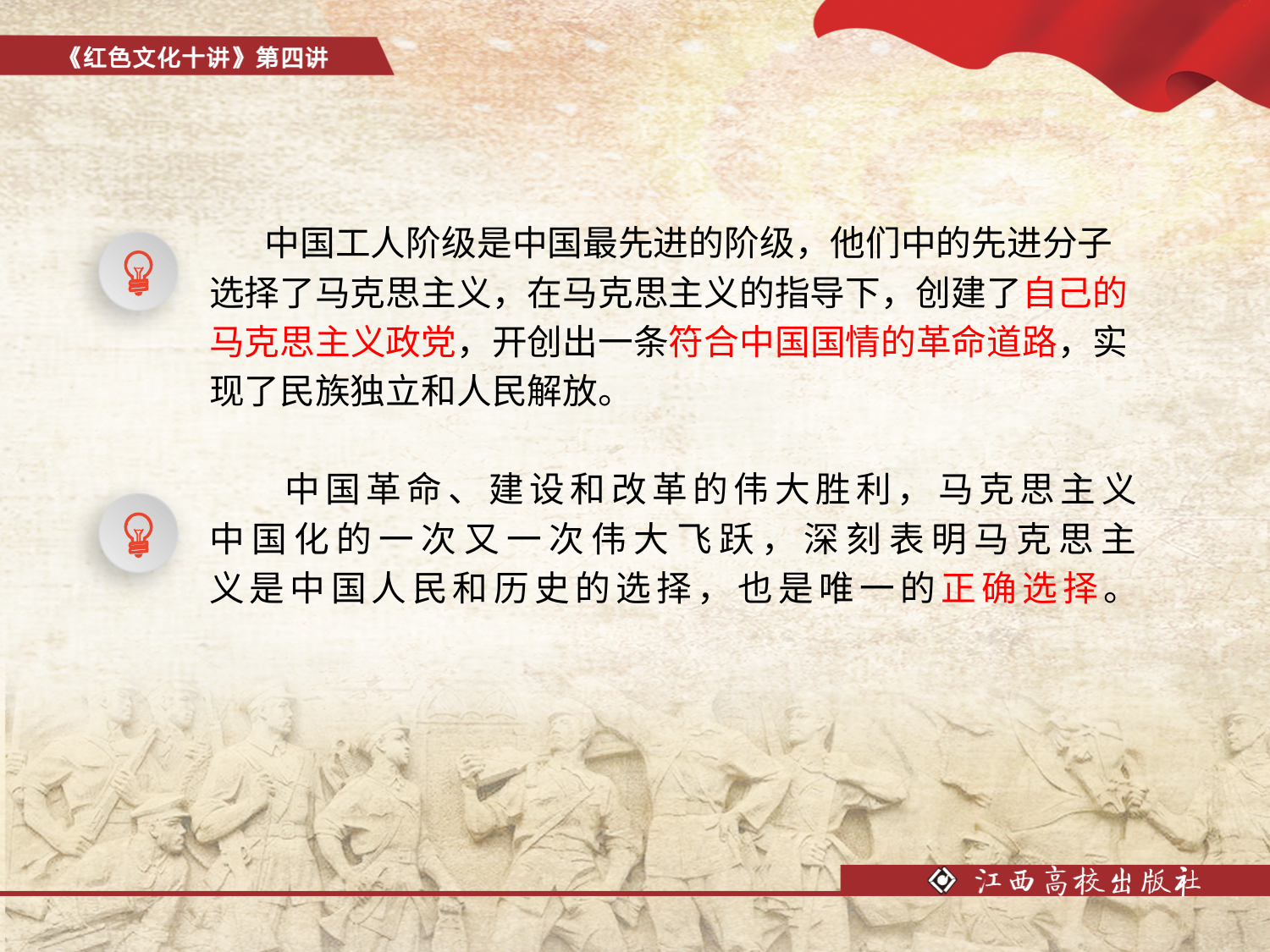

中国工人阶级是中国最先进的阶级，他们中的先进分子选择了马克思主义，在马克思主义的指导下，创建了自己的马克思主义政党，开创出一条符合中国国情的革命道路，实现了民族独立和人民解放。

     中国革命、建设和改革的伟大胜利，马克思主义中国化的一次又一次伟大飞跃，深刻表明马克思主义是中国人民和历史的选择，也是唯一的正确选择。